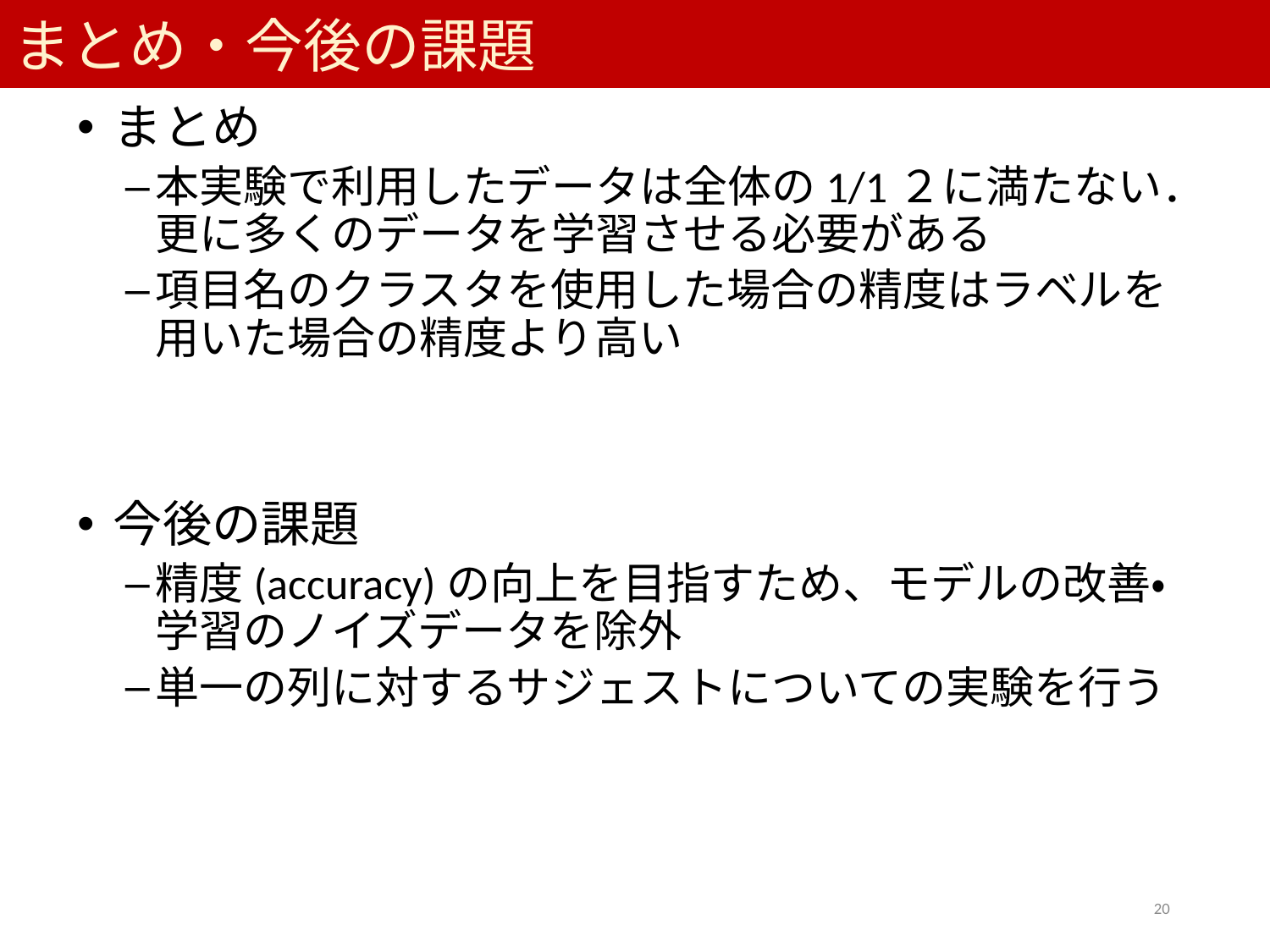

# まとめ・今後の課題
まとめ
本実験で利用したデータは全体の1/1２に満たない．更に多くのデータを学習させる必要がある
項目名のクラスタを使用した場合の精度はラベルを用いた場合の精度より高い

今後の課題
精度(accuracy)の向上を目指すため、モデルの改善・学習のノイズデータを除外
単一の列に対するサジェストについての実験を行う

20